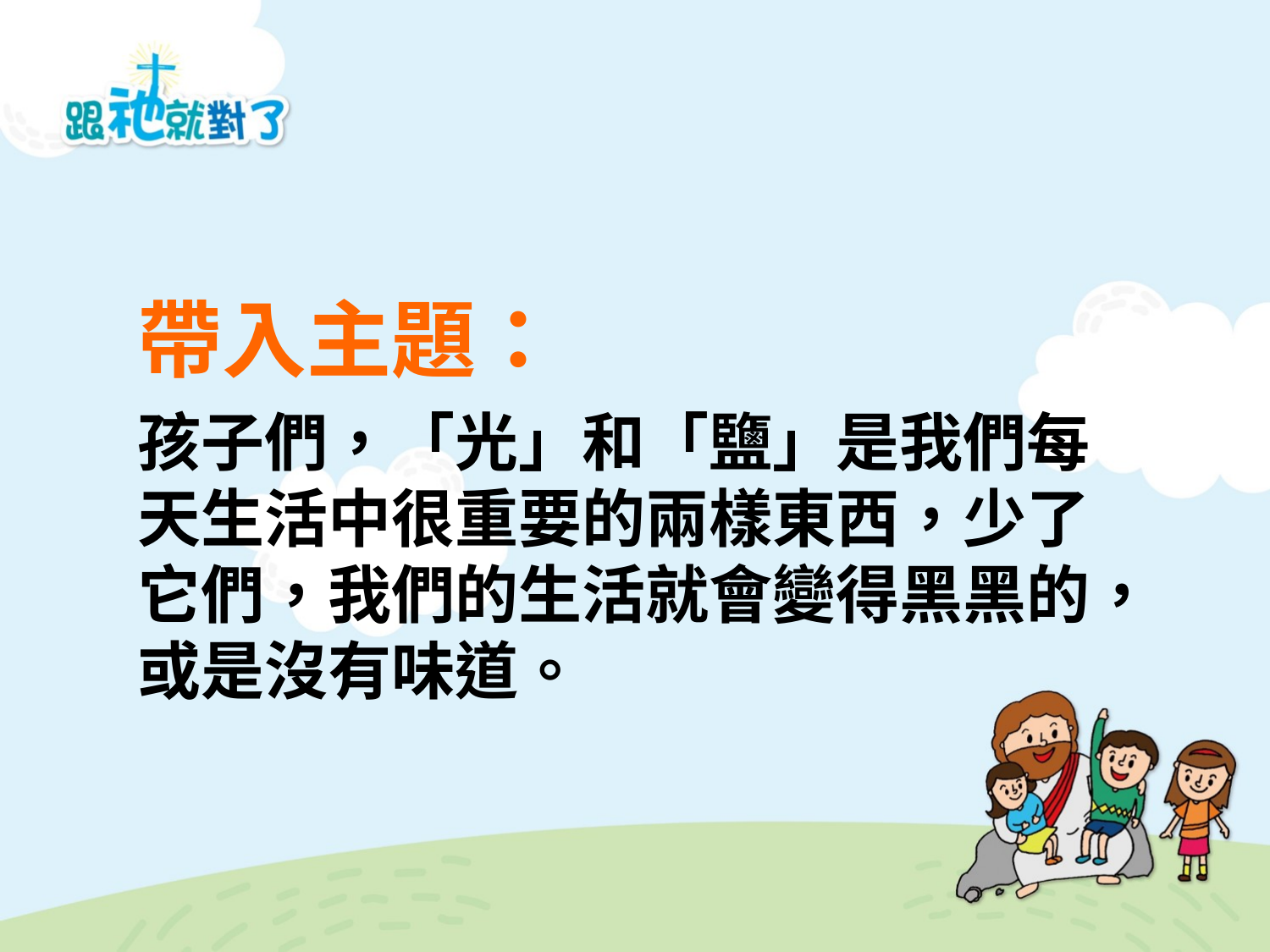

帶入主題：
孩子們，「光」和「鹽」是我們每天生活中很重要的兩樣東西，少了它們，我們的生活就會變得黑黑的，或是沒有味道。